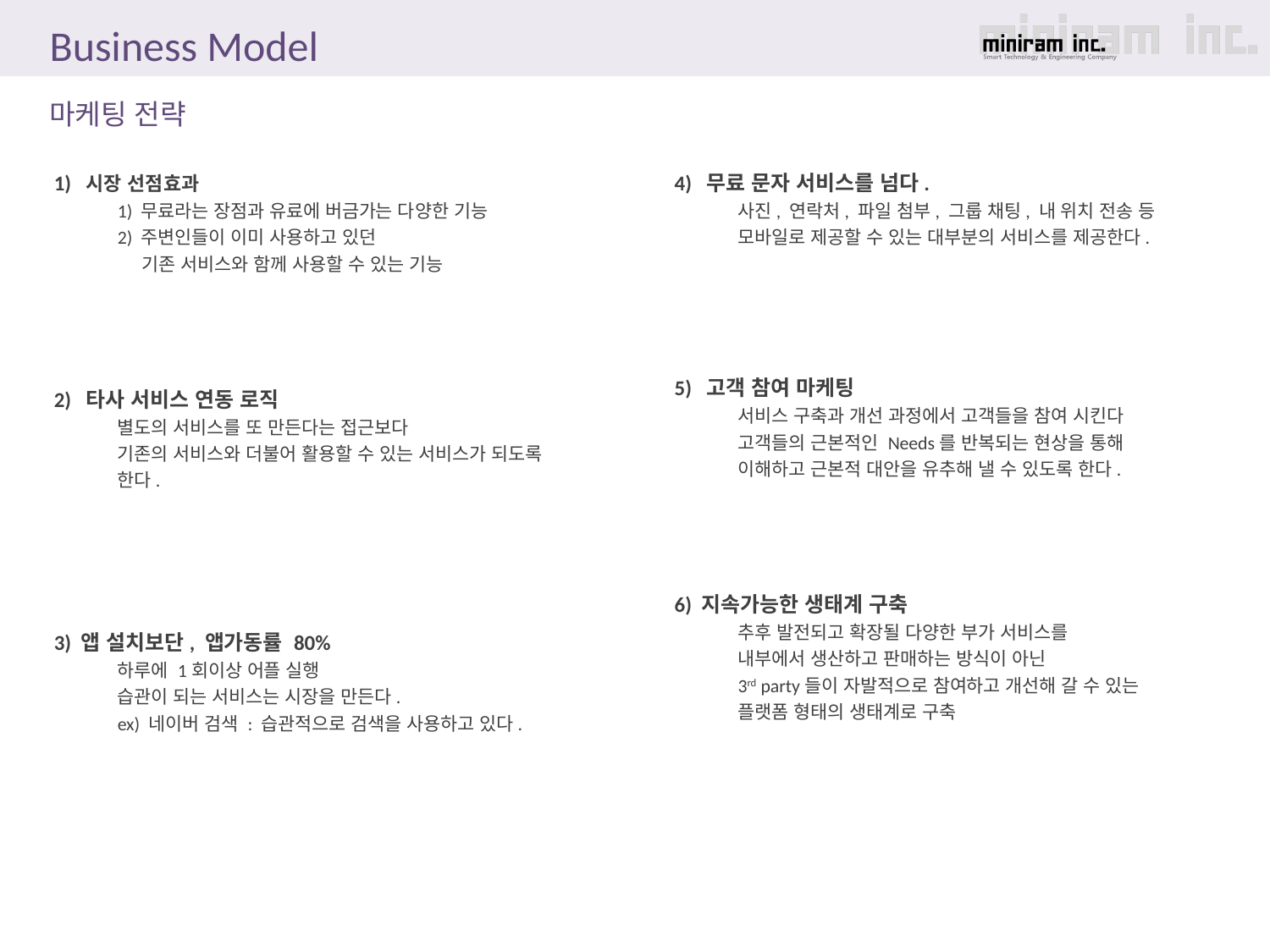

Business Model
마케팅 전략
1)  시장 선점효과
1) 무료라는 장점과 유료에 버금가는 다양한 기능
2) 주변인들이 이미 사용하고 있던
    기존 서비스와 함께 사용할 수 있는 기능

2)  타사 서비스 연동 로직
별도의 서비스를 또 만든다는 접근보다
기존의 서비스와 더불어 활용할 수 있는 서비스가 되도록 한다.

3) 앱 설치보단, 앱가동률 80%
하루에 1회이상 어플 실행
습관이 되는 서비스는 시장을 만든다.
ex) 네이버 검색 : 습관적으로 검색을 사용하고 있다.
4)  무료 문자 서비스를 넘다.
사진, 연락처, 파일 첨부, 그룹 채팅, 내 위치 전송 등
모바일로 제공할 수 있는 대부분의 서비스를 제공한다.

5)  고객 참여 마케팅
서비스 구축과 개선 과정에서 고객들을 참여 시킨다
고객들의 근본적인 Needs를 반복되는 현상을 통해
이해하고 근본적 대안을 유추해 낼 수 있도록 한다.

6) 지속가능한 생태계 구축
추후 발전되고 확장될 다양한 부가 서비스를
내부에서 생산하고 판매하는 방식이 아닌
3rd party들이 자발적으로 참여하고 개선해 갈 수 있는
플랫폼 형태의 생태계로 구축